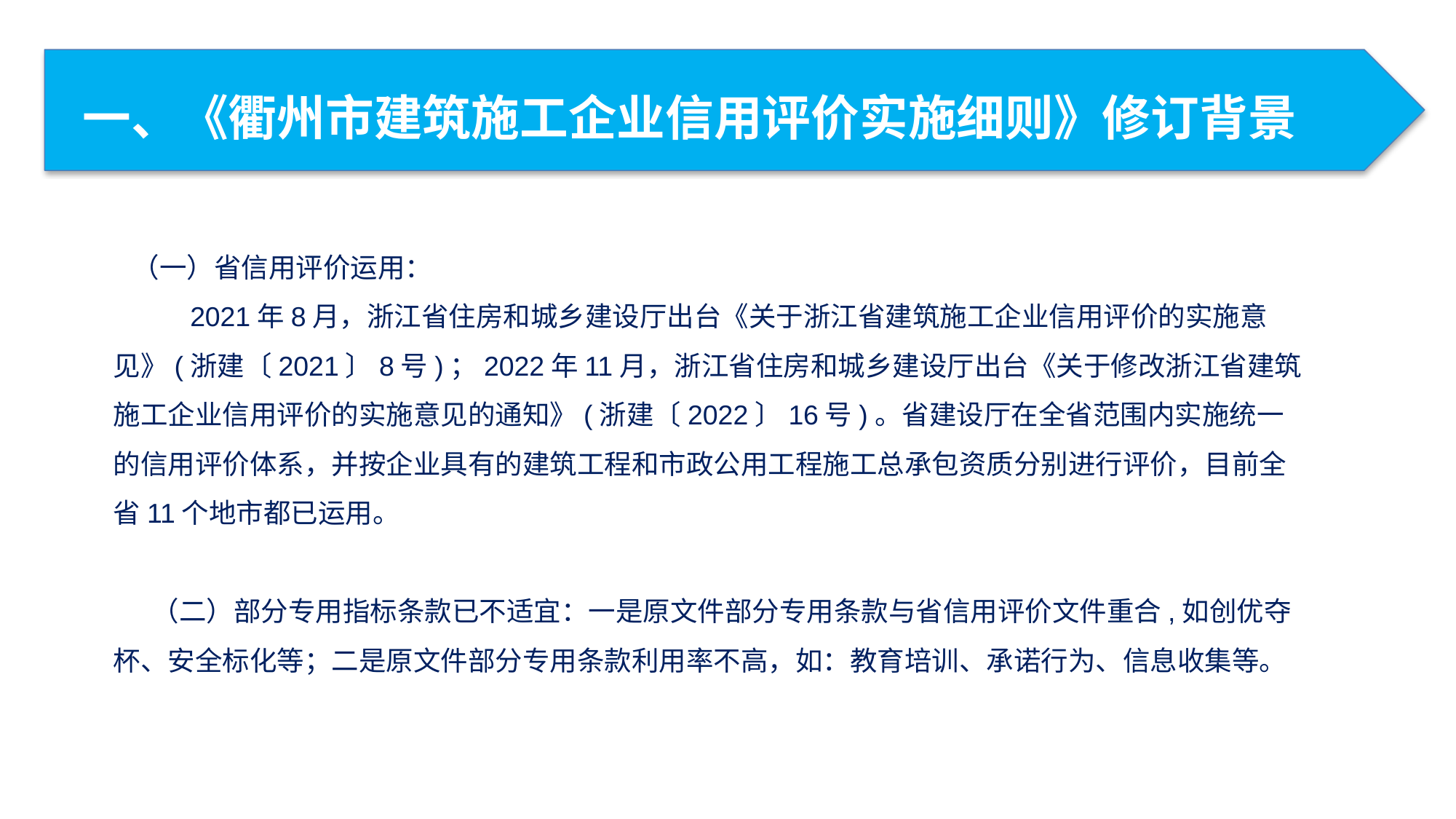

一、《衢州市建筑施工企业信用评价实施细则》修订背景

  （一）省信用评价运用：
     2021年8月，浙江省住房和城乡建设厅出台《关于浙江省建筑施工企业信用评价的实施意见》(浙建〔2021〕8号)；2022年11月，浙江省住房和城乡建设厅出台《关于修改浙江省建筑施工企业信用评价的实施意见的通知》(浙建〔2022〕16号)。省建设厅在全省范围内实施统一的信用评价体系，并按企业具有的建筑工程和市政公用工程施工总承包资质分别进行评价，目前全省11个地市都已运用。

（二）部分专用指标条款已不适宜：一是原文件部分专用条款与省信用评价文件重合,如创优夺杯、安全标化等；二是原文件部分专用条款利用率不高，如：教育培训、承诺行为、信息收集等。